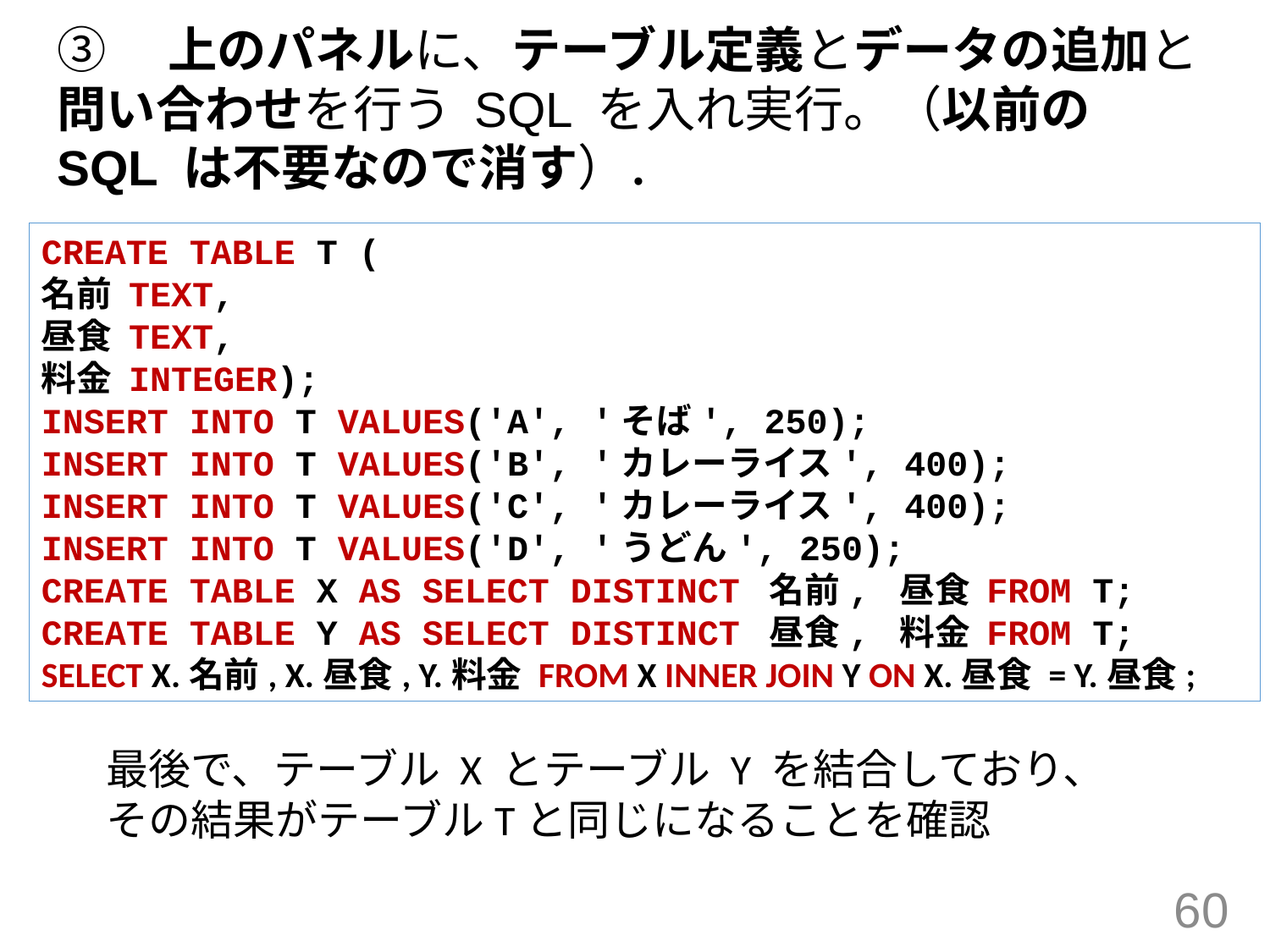

③　上のパネルに、テーブル定義とデータの追加と問い合わせを行う SQL を入れ実行。（以前の SQL は不要なので消す）．

CREATE TABLE T (
名前 TEXT,
昼食 TEXT,
料金 INTEGER);
INSERT INTO T VALUES('A', 'そば', 250);
INSERT INTO T VALUES('B', 'カレーライス', 400);
INSERT INTO T VALUES('C', 'カレーライス', 400);
INSERT INTO T VALUES('D', 'うどん', 250);
CREATE TABLE X AS SELECT DISTINCT 名前, 昼食 FROM T;
CREATE TABLE Y AS SELECT DISTINCT 昼食, 料金 FROM T;
SELECT X.名前, X.昼食, Y.料金 FROM X INNER JOIN Y ON X.昼食 = Y.昼食;
最後で、テーブル X とテーブル Y を結合しており、
その結果がテーブルTと同じになることを確認
60